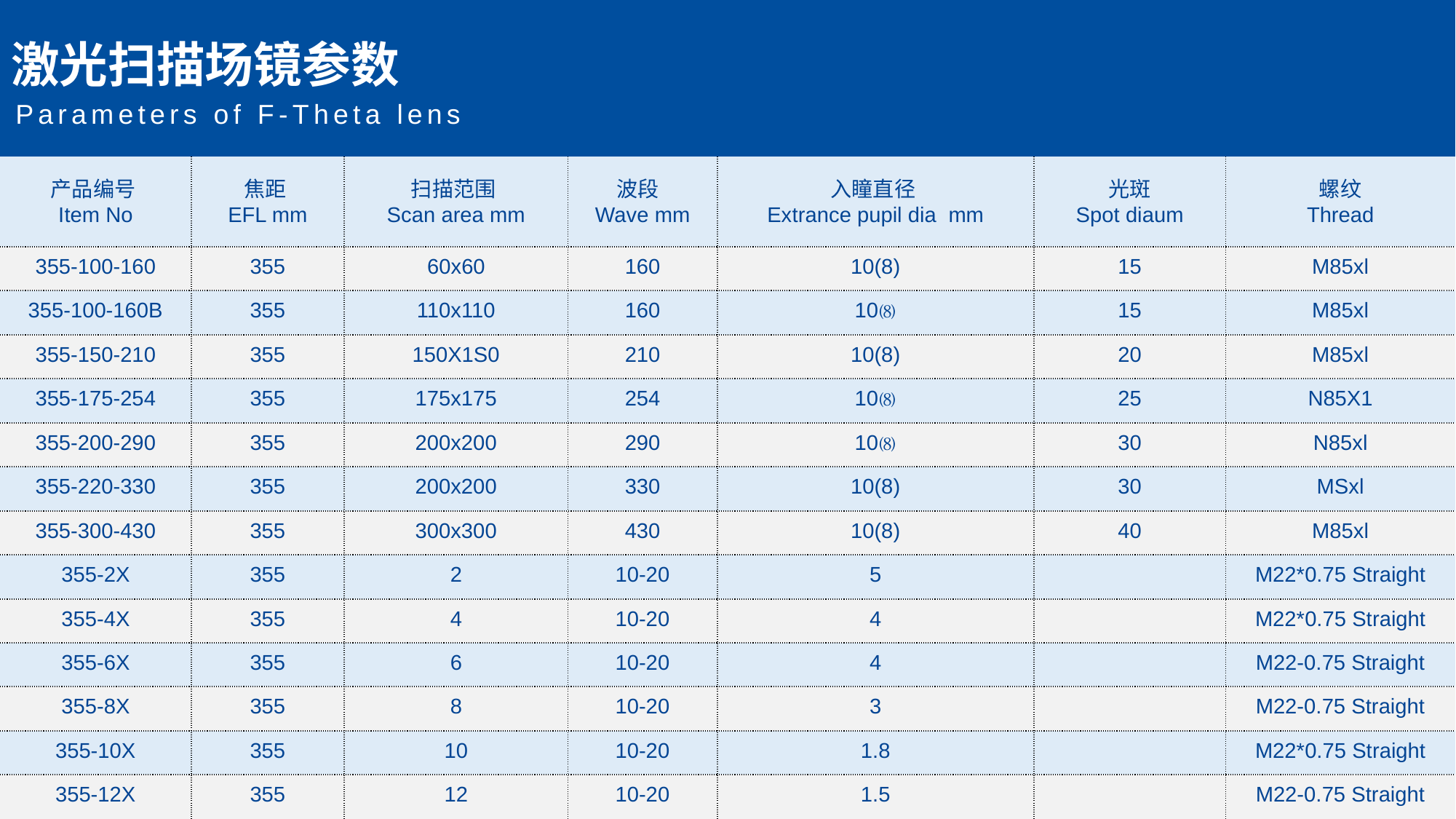

激光扫描场镜参数
Parameters of F-Theta lens
| 产品编号 Item No | 焦距 EFL mm | 扫描范围 Scan area mm | 波段 Wave mm | 入瞳直径 Extrance pupil dia mm | 光斑 Spot diaum | 螺纹 Thread |
| --- | --- | --- | --- | --- | --- | --- |
| 355-100-160 | 355 | 60x60 | 160 | 10(8) | 15 | M85xl |
| 355-100-160B | 355 | 110x110 | 160 | 10⑻ | 15 | M85xl |
| 355-150-210 | 355 | 150X1S0 | 210 | 10(8) | 20 | M85xl |
| 355-175-254 | 355 | 175x175 | 254 | 10⑻ | 25 | N85X1 |
| 355-200-290 | 355 | 200x200 | 290 | 10⑻ | 30 | N85xl |
| 355-220-330 | 355 | 200x200 | 330 | 10(8) | 30 | MSxl |
| 355-300-430 | 355 | 300x300 | 430 | 10(8) | 40 | M85xl |
| 355-2X | 355 | 2 | 10-20 | 5 |  | M22\*0.75 Straight |
| 355-4X | 355 | 4 | 10-20 | 4 |  | M22\*0.75 Straight |
| 355-6X | 355 | 6 | 10-20 | 4 |  | M22-0.75 Straight |
| 355-8X | 355 | 8 | 10-20 | 3 |  | M22-0.75 Straight |
| 355-10X | 355 | 10 | 10-20 | 1.8 |  | M22\*0.75 Straight |
| 355-12X | 355 | 12 | 10-20 | 1.5 |  | M22-0.75 Straight |